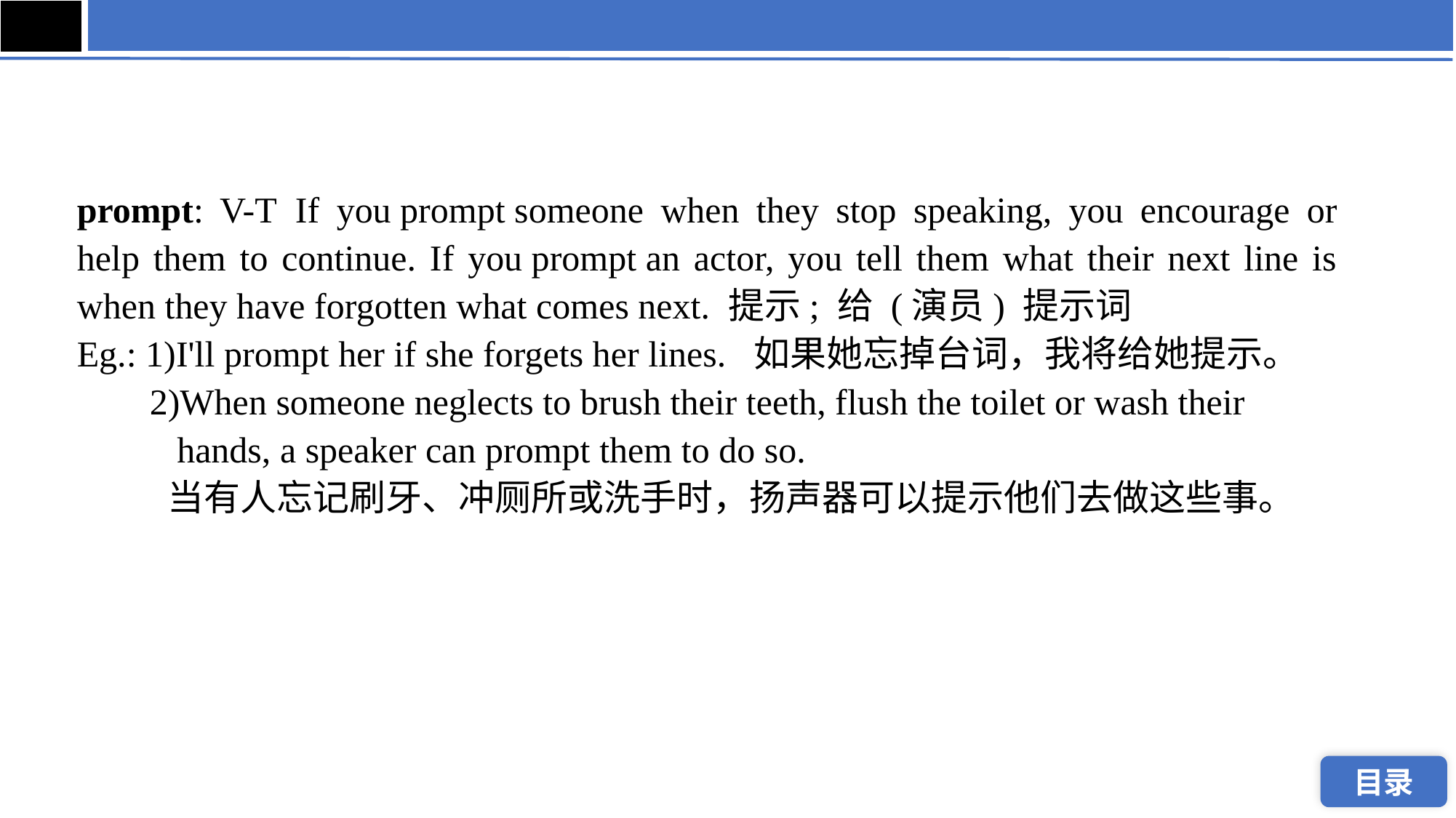

prompt: V-T If you prompt someone when they stop speaking, you encourage or help them to continue. If you prompt an actor, you tell them what their next line is when they have forgotten what comes next. 提示; 给 (演员) 提示词
Eg.: 1)I'll prompt her if she forgets her lines.  如果她忘掉台词，我将给她提示。
        2)When someone neglects to brush their teeth, flush the toilet or wash their
           hands, a speaker can prompt them to do so.
          当有人忘记刷牙、冲厕所或洗手时，扬声器可以提示他们去做这些事。